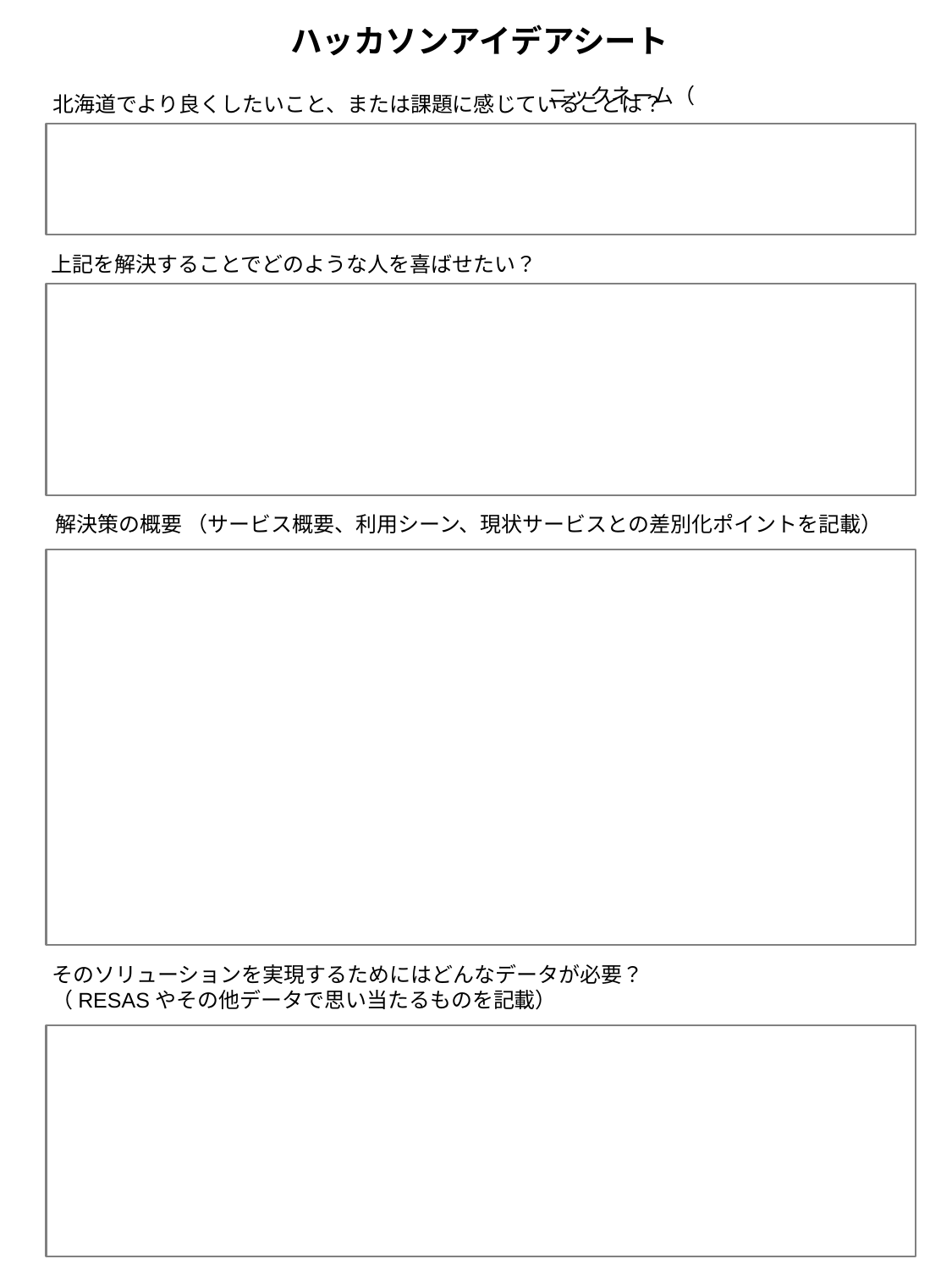

ハッカソンアイデアシート
ニックネーム（　　　　　　　　　　　　　）
北海道でより良くしたいこと、または課題に感じていることは？

上記を解決することでどのような人を喜ばせたい？

解決策の概要 （サービス概要、利用シーン、現状サービスとの差別化ポイントを記載）

そのソリューションを実現するためにはどんなデータが必要？
（RESASやその他データで思い当たるものを記載）